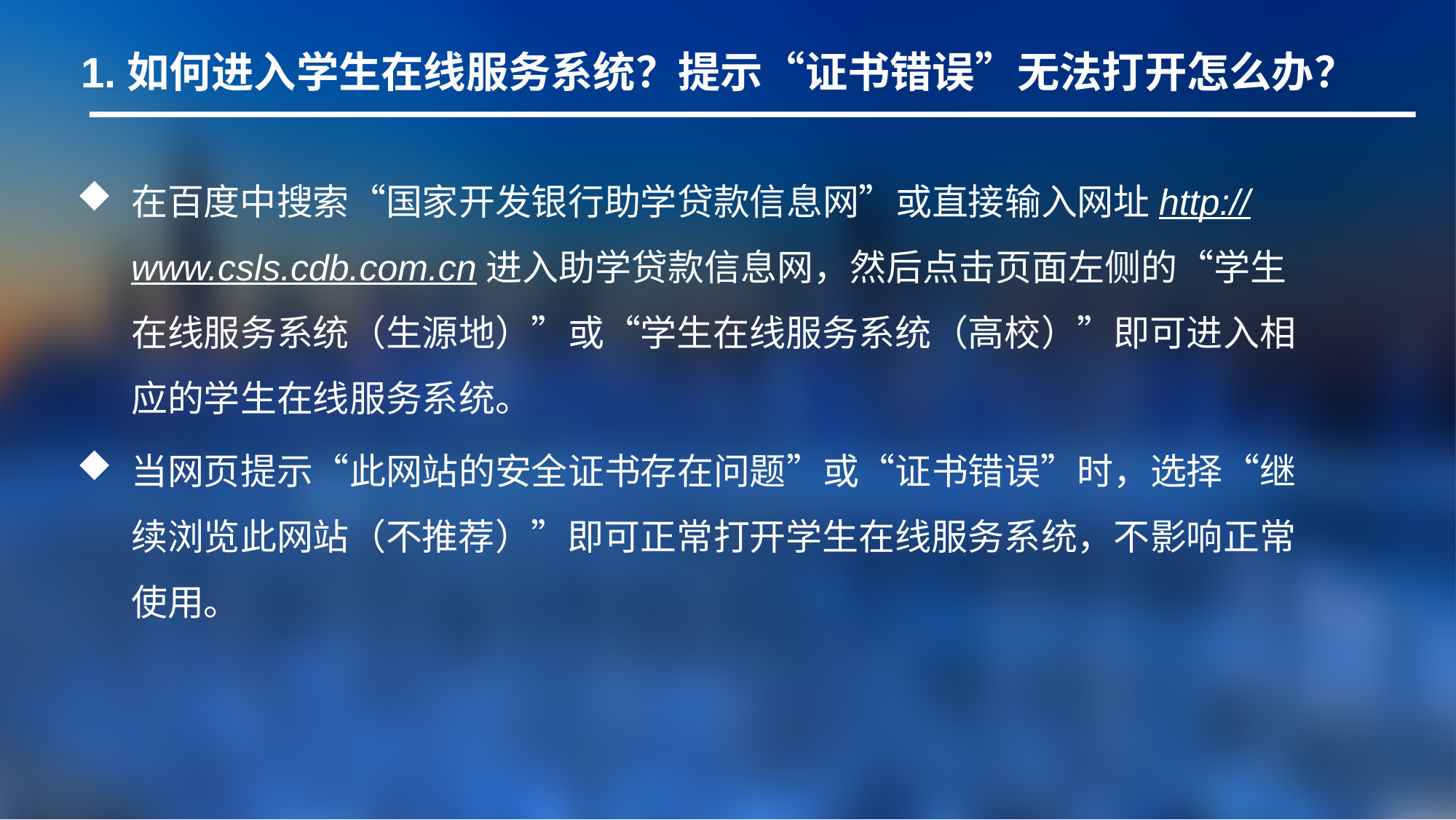

1.如何进入学生在线服务系统？提示“证书错误”无法打开怎么办？

在百度中搜索“国家开发银行助学贷款信息网”或直接输入网址http://www.csls.cdb.com.cn进入助学贷款信息网，然后点击页面左侧的“学生在线服务系统（生源地）”或“学生在线服务系统（高校）”即可进入相应的学生在线服务系统。
当网页提示“此网站的安全证书存在问题”或“证书错误”时，选择“继续浏览此网站（不推荐）”即可正常打开学生在线服务系统，不影响正常使用。